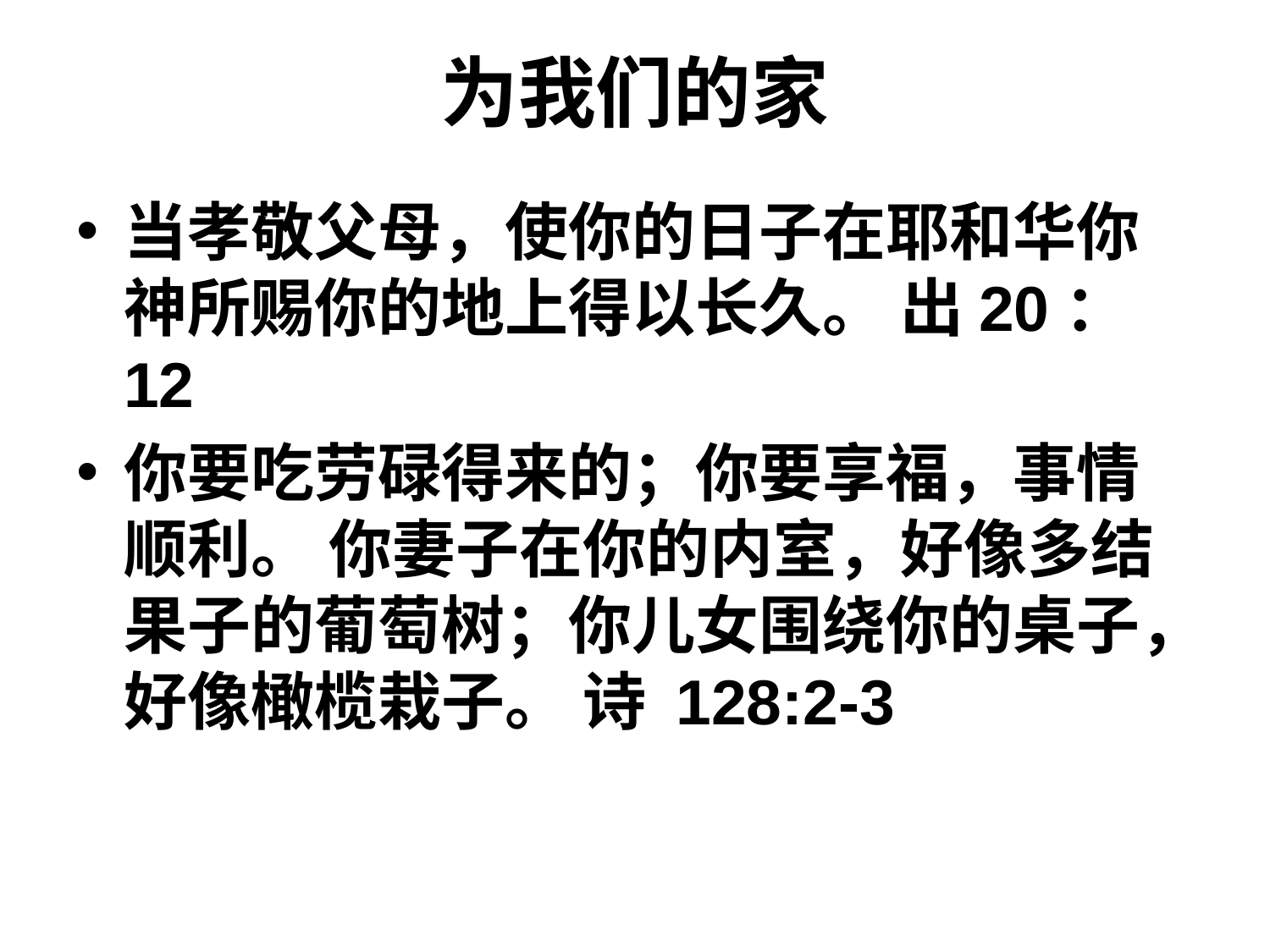

# 为我们的家
当孝敬父母，使你的日子在耶和华你神所赐你的地上得以长久。 出20：12
你要吃劳碌得来的；你要享福，事情顺利。 你妻子在你的内室，好像多结果子的葡萄树；你儿女围绕你的桌子，好像橄榄栽子。 诗 128:2-3